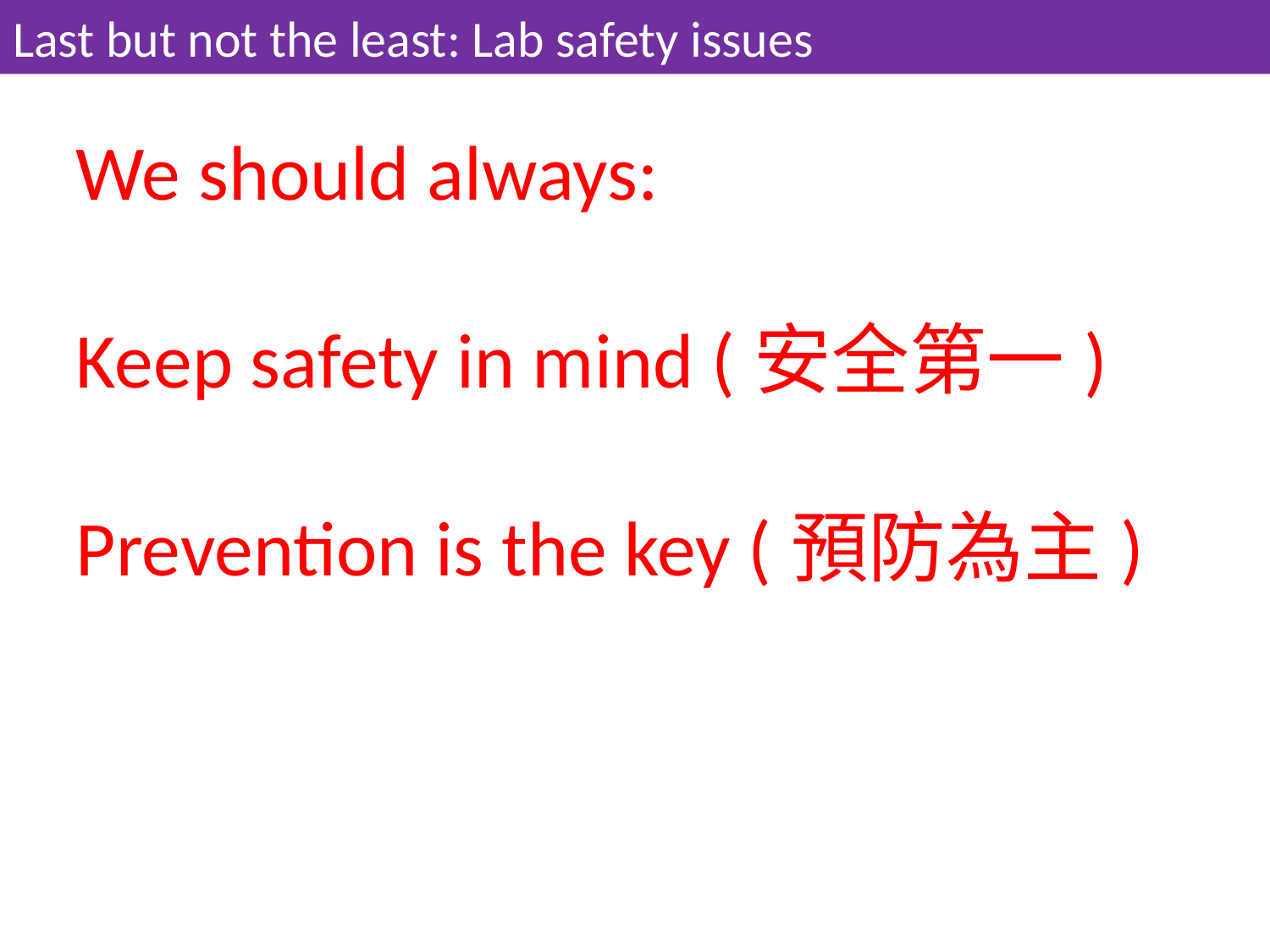

Last but not the least: Lab safety issues
We should always:

Keep safety in mind (安全第一)

Prevention is the key (預防為主)